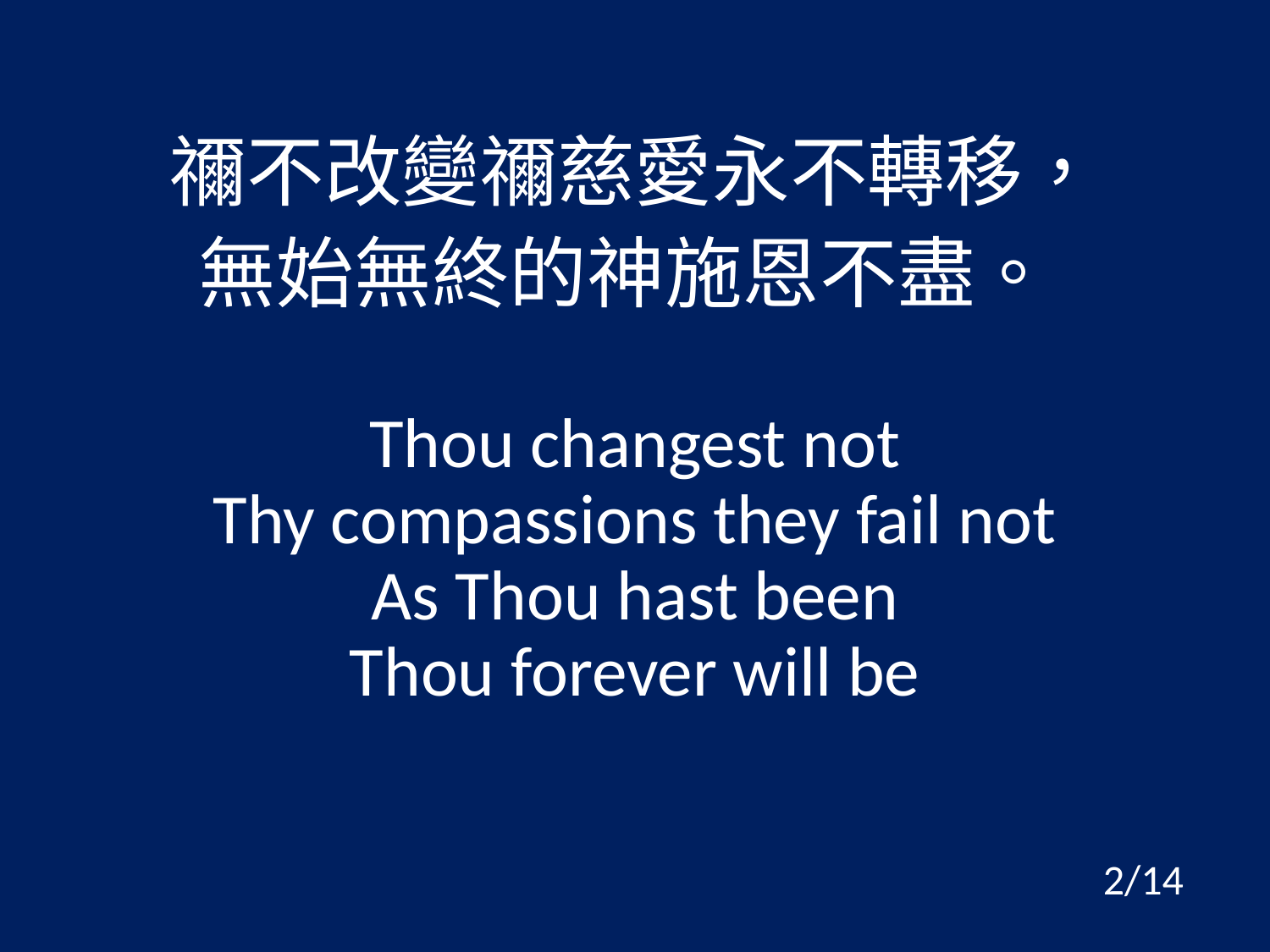

禰不改變禰慈愛永不轉移，
無始無終的神施恩不盡。

Thou changest not
Thy compassions they fail not
As Thou hast been
Thou forever will be

2/14